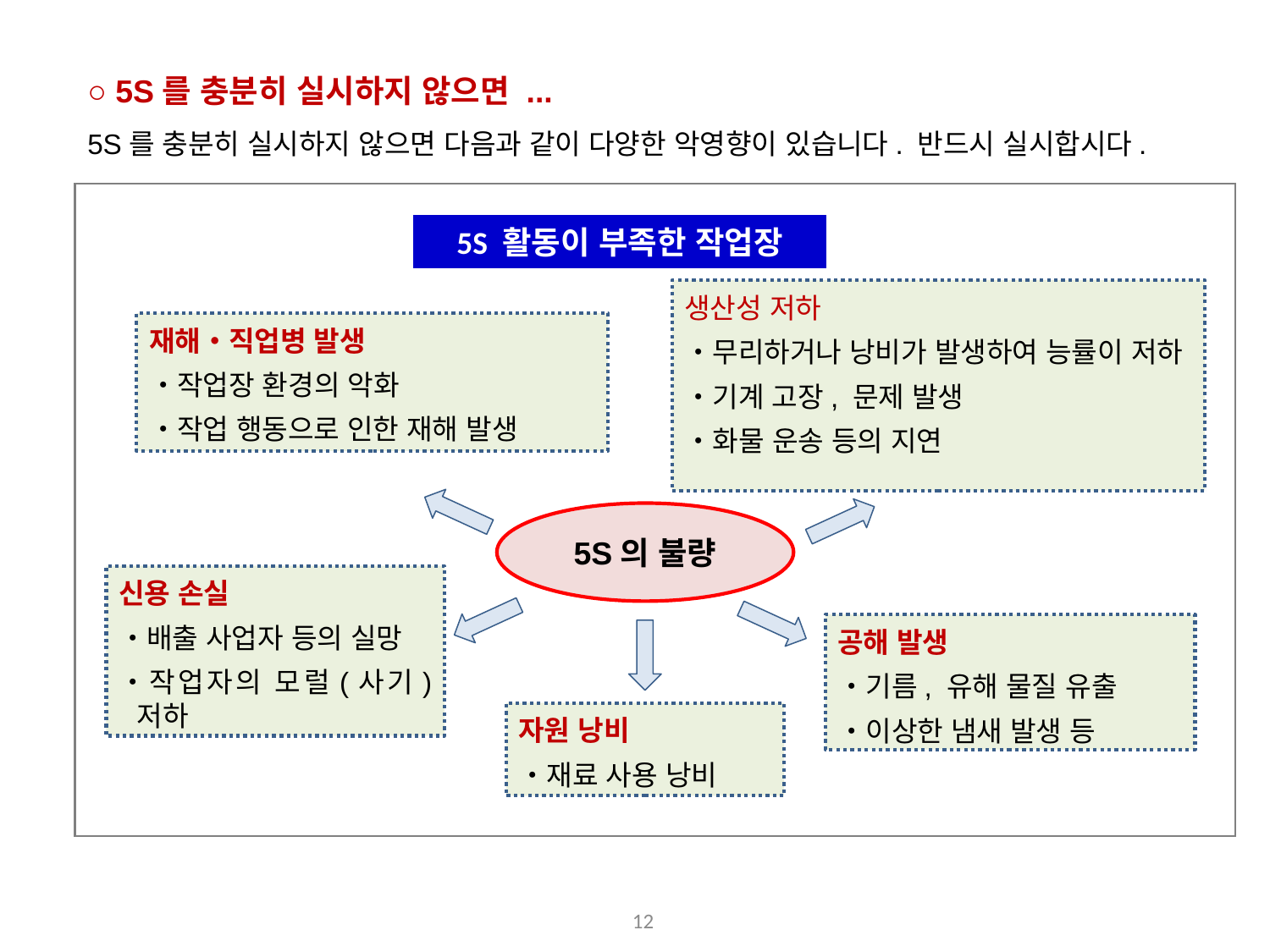

○ 5S를 충분히 실시하지 않으면 ...
5S를 충분히 실시하지 않으면 다음과 같이 다양한 악영향이 있습니다. 반드시 실시합시다.

5S 활동이 부족한 작업장
생산성 저하
・무리하거나 낭비가 발생하여 능률이 저하
・기계 고장, 문제 발생
・화물 운송 등의 지연
재해・직업병 발생
・작업장 환경의 악화
・작업 행동으로 인한 재해 발생

5S의 불량

신용 손실
・배출 사업자 등의 실망
・작업자의 모럴(사기) 저하

공해 발생
・기름, 유해 물질 유출
・이상한 냄새 발생 등

자원 낭비
・재료 사용 낭비
12